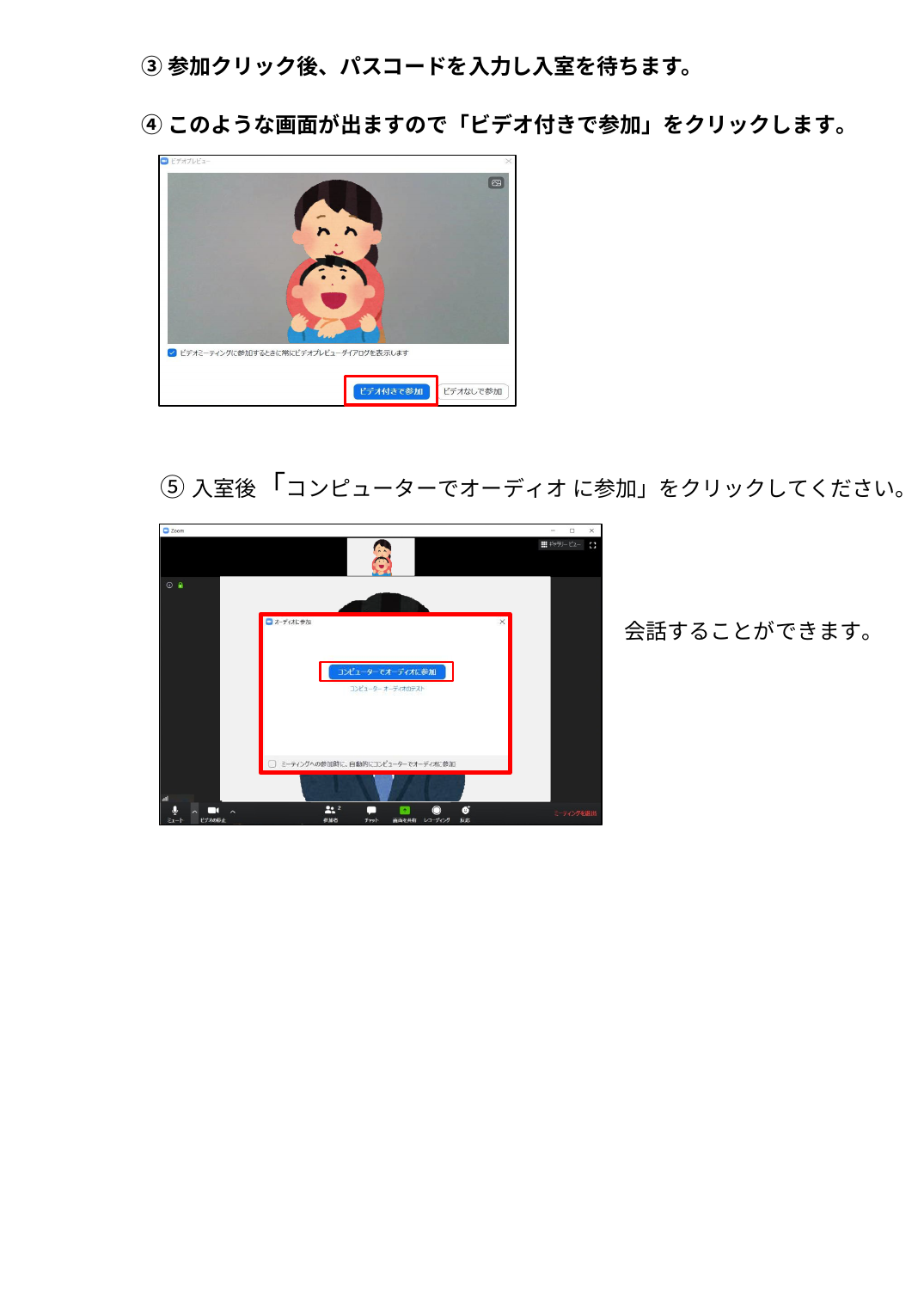

③参加クリック後、パスコードを入力し入室を待ちます。
④このような画面が出ますので「ビデオ付きで参加」をクリックします。

⑤入室後「コンピューターでオーディオ に参加」をクリックしてください。

会話することができます。